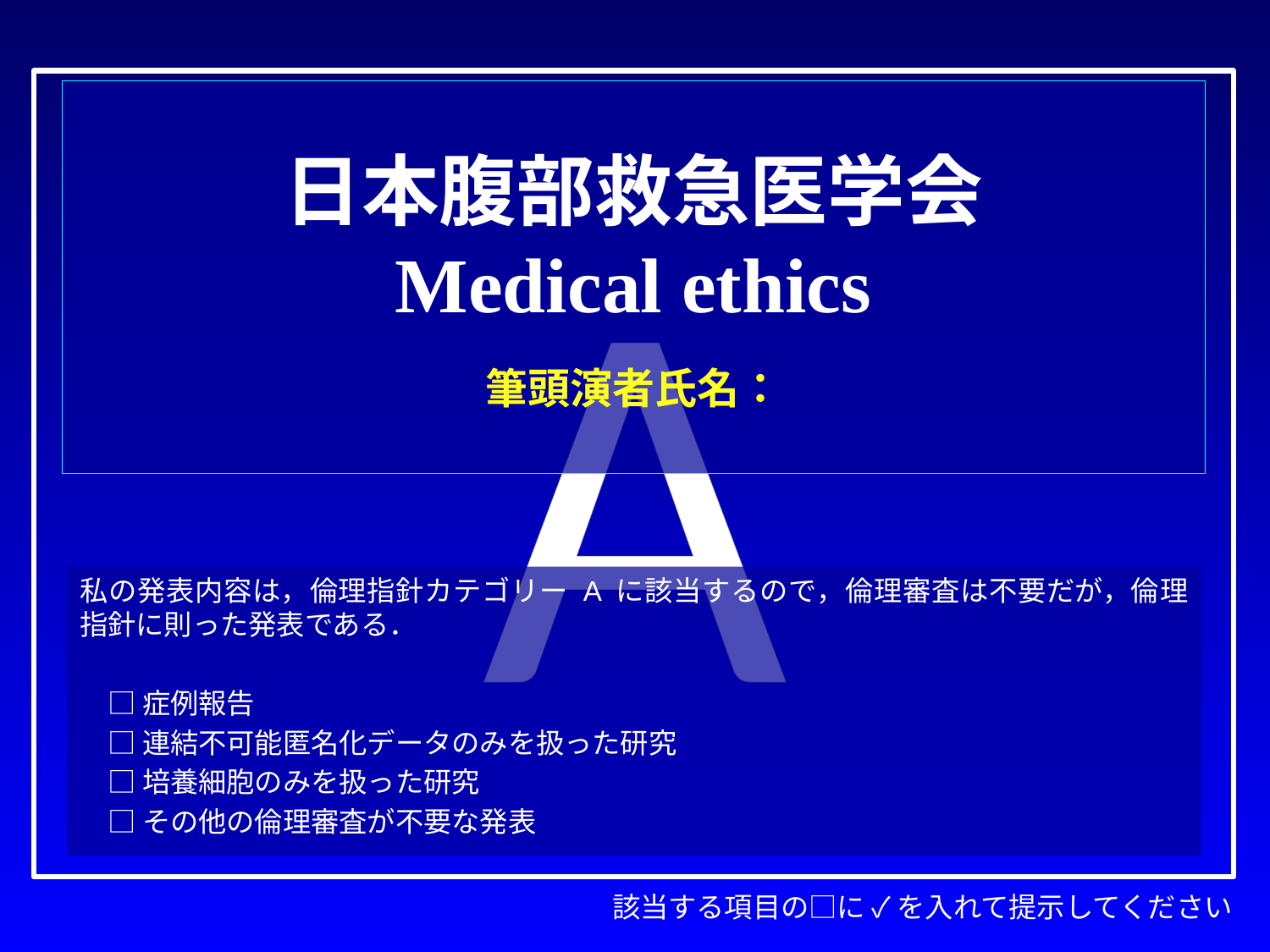

# 日本腹部救急医学会 Medical ethics 　 筆頭演者氏名：
A
私の発表内容は，倫理指針カテゴリー A に該当するので，倫理審査は不要だが，倫理指針に則った発表である．

　□ 症例報告
　□ 連結不可能匿名化データのみを扱った研究
　□ 培養細胞のみを扱った研究
　□ その他の倫理審査が不要な発表

該当する項目の□に ✓ を入れて提示してください